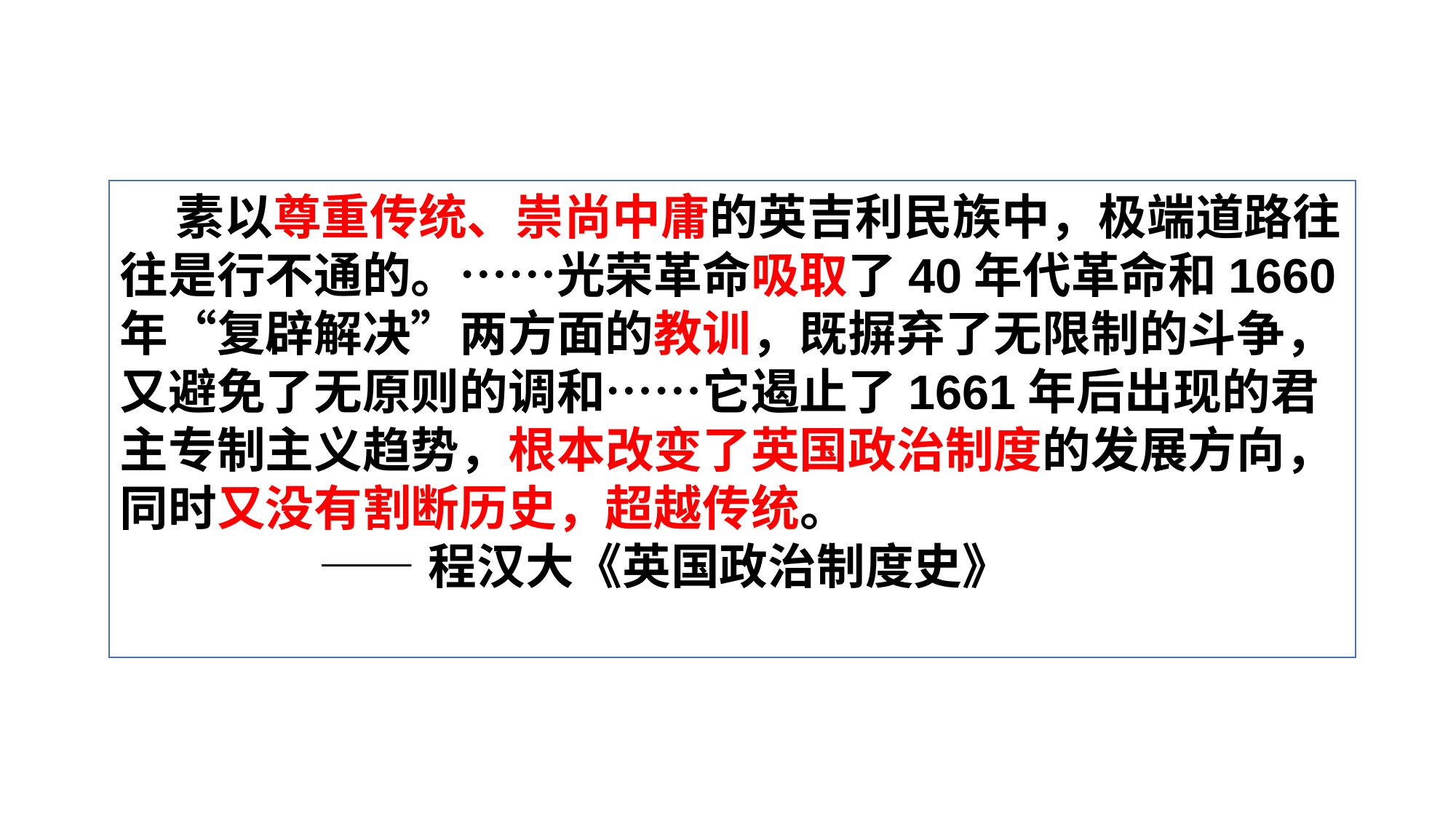

素以尊重传统、崇尚中庸的英吉利民族中，极端道路往往是行不通的。……光荣革命吸取了40年代革命和1660年“复辟解决”两方面的教训，既摒弃了无限制的斗争，又避免了无原则的调和……它遏止了1661年后出现的君主专制主义趋势，根本改变了英国政治制度的发展方向，同时又没有割断历史，超越传统。
                  ——程汉大《英国政治制度史》